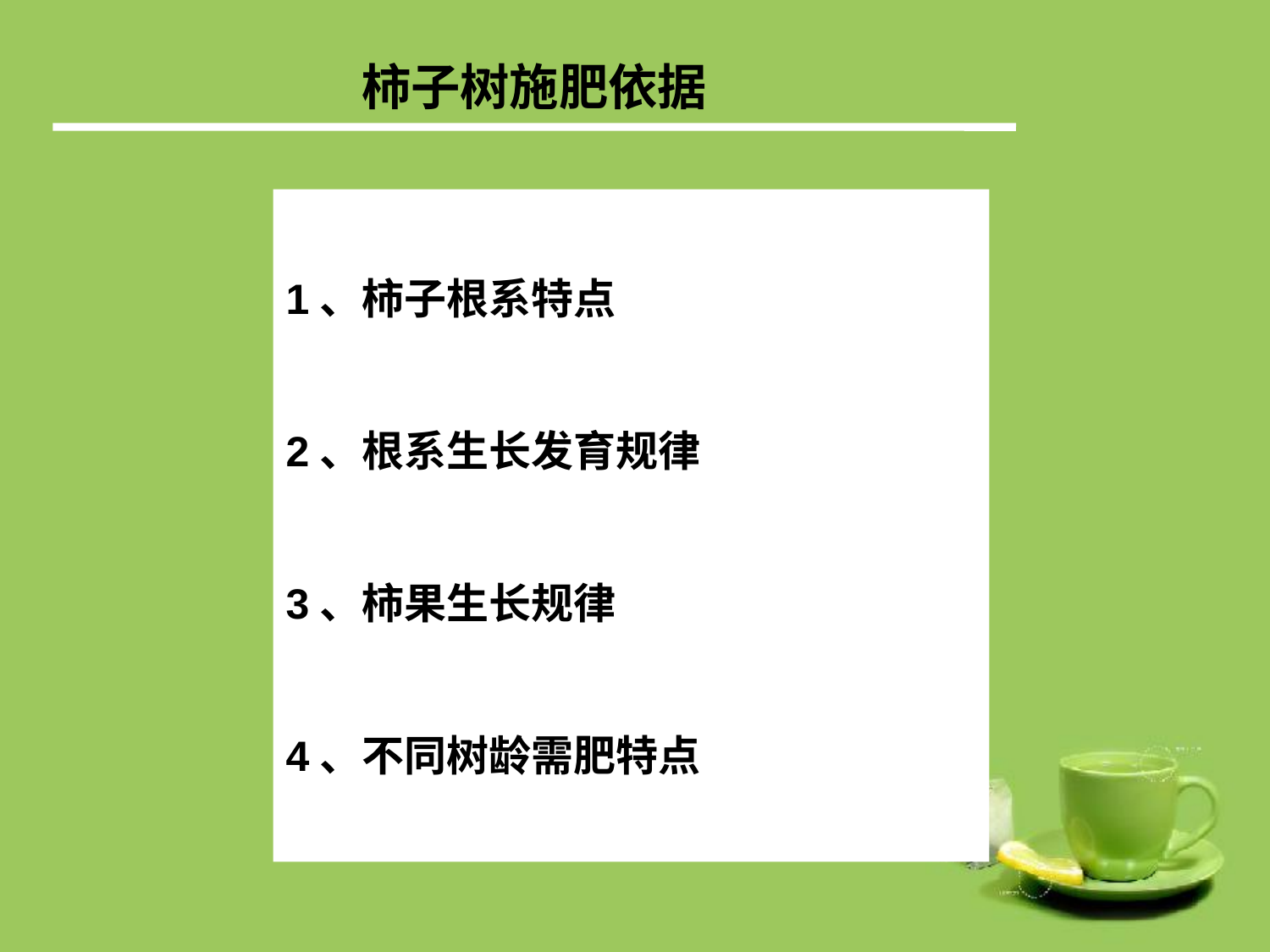

柿子树施肥依据

1、柿子根系特点

2、根系生长发育规律

3、柿果生长规律

4、不同树龄需肥特点